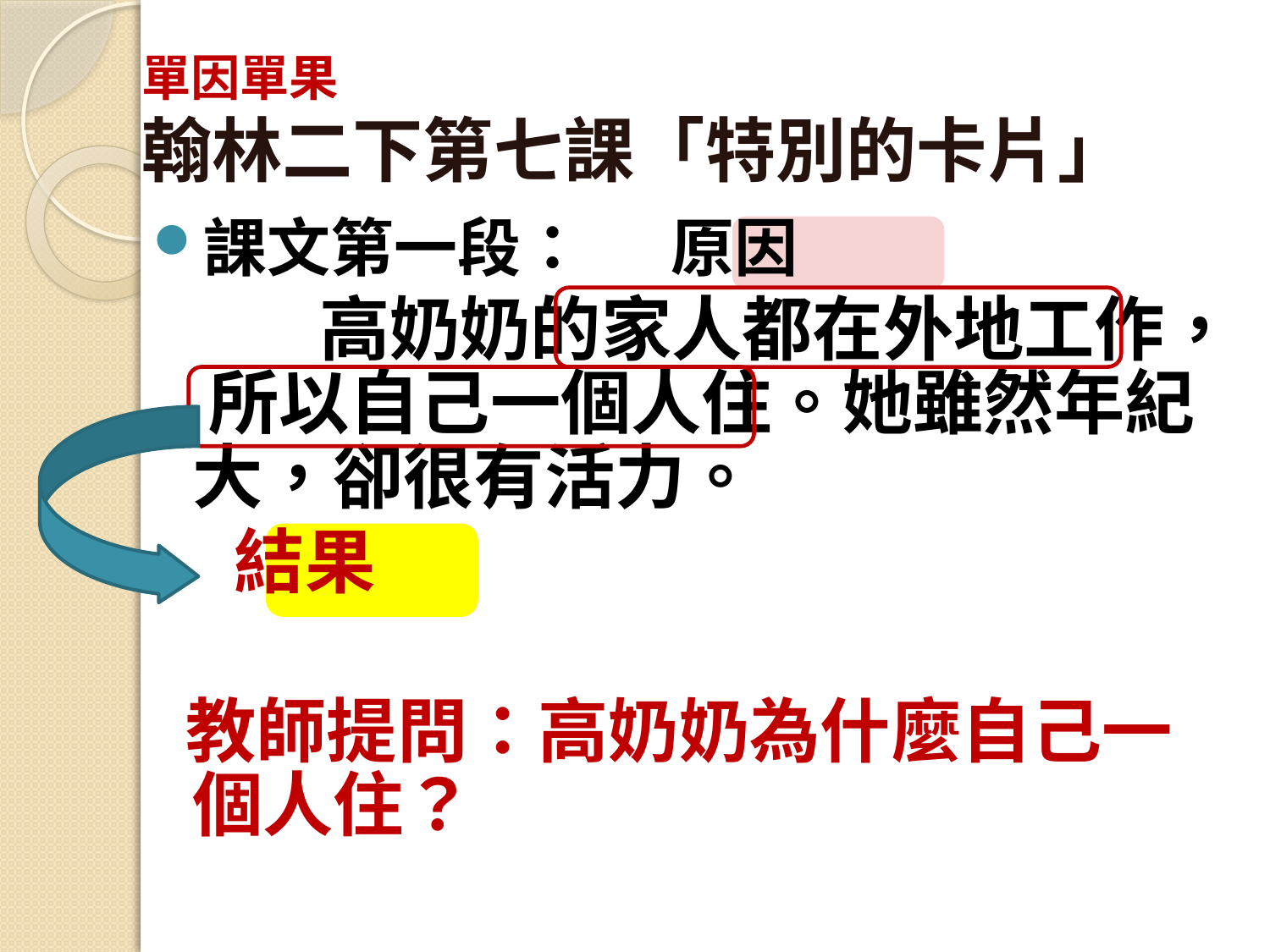

# 單因單果 翰林二下第七課「特別的卡片」
課文第一段：      原因
		高奶奶的家人都在外地工作， 所以自己一個人住。她雖然年紀大，卻很有活力。
    結果

 教師提問：高奶奶為什麼自己一個人住？